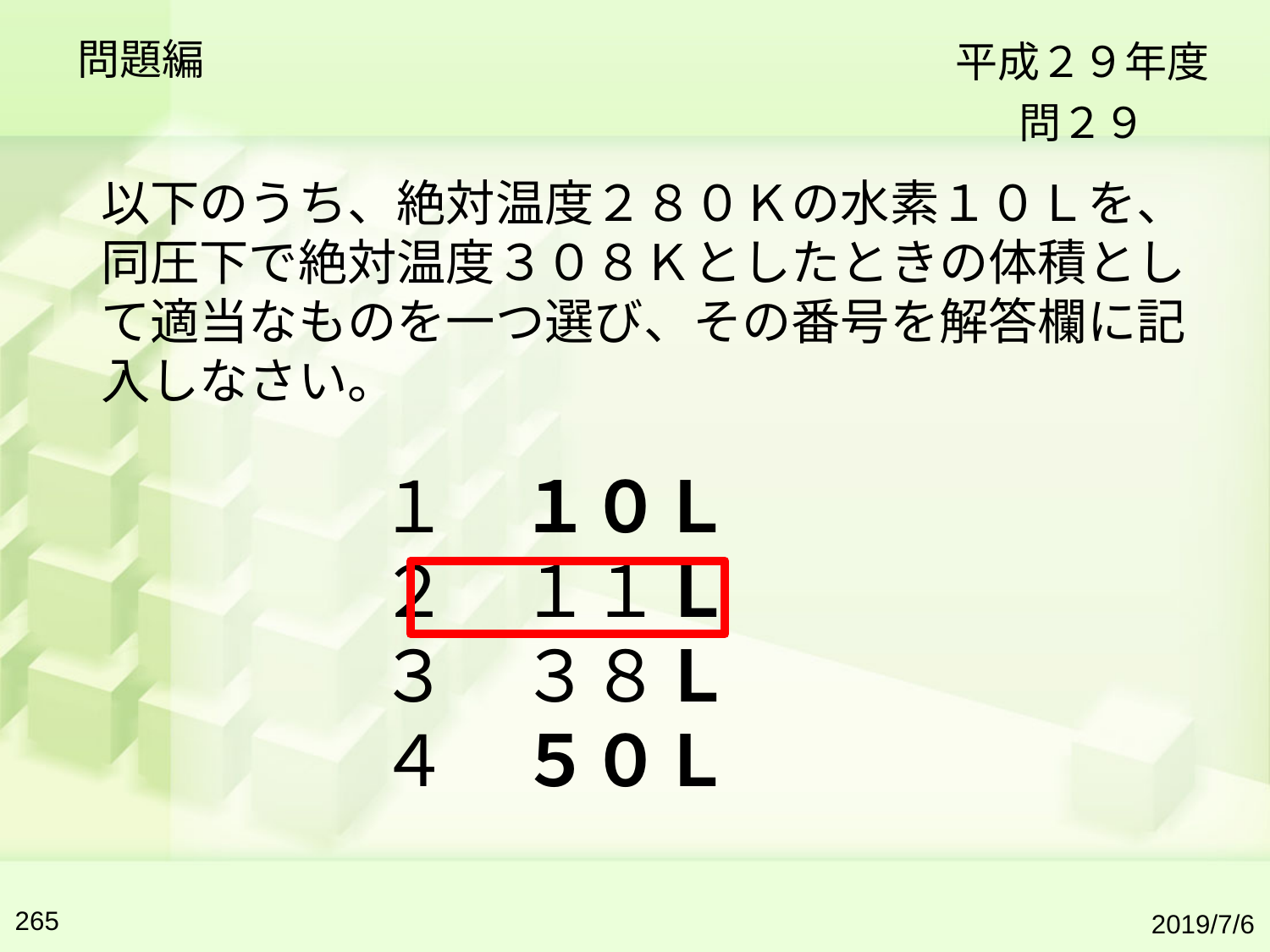

問題編
平成２９年度
問２９
以下のうち、絶対温度２８０Ｋの水素１０Ｌを、同圧下で絶対温度３０８Ｋとしたときの体積として適当なものを一つ選び、その番号を解答欄に記入しなさい。
１　１０Ｌ
２　１１Ｌ
３　３８Ｌ
４　５０Ｌ

265
2019/7/6